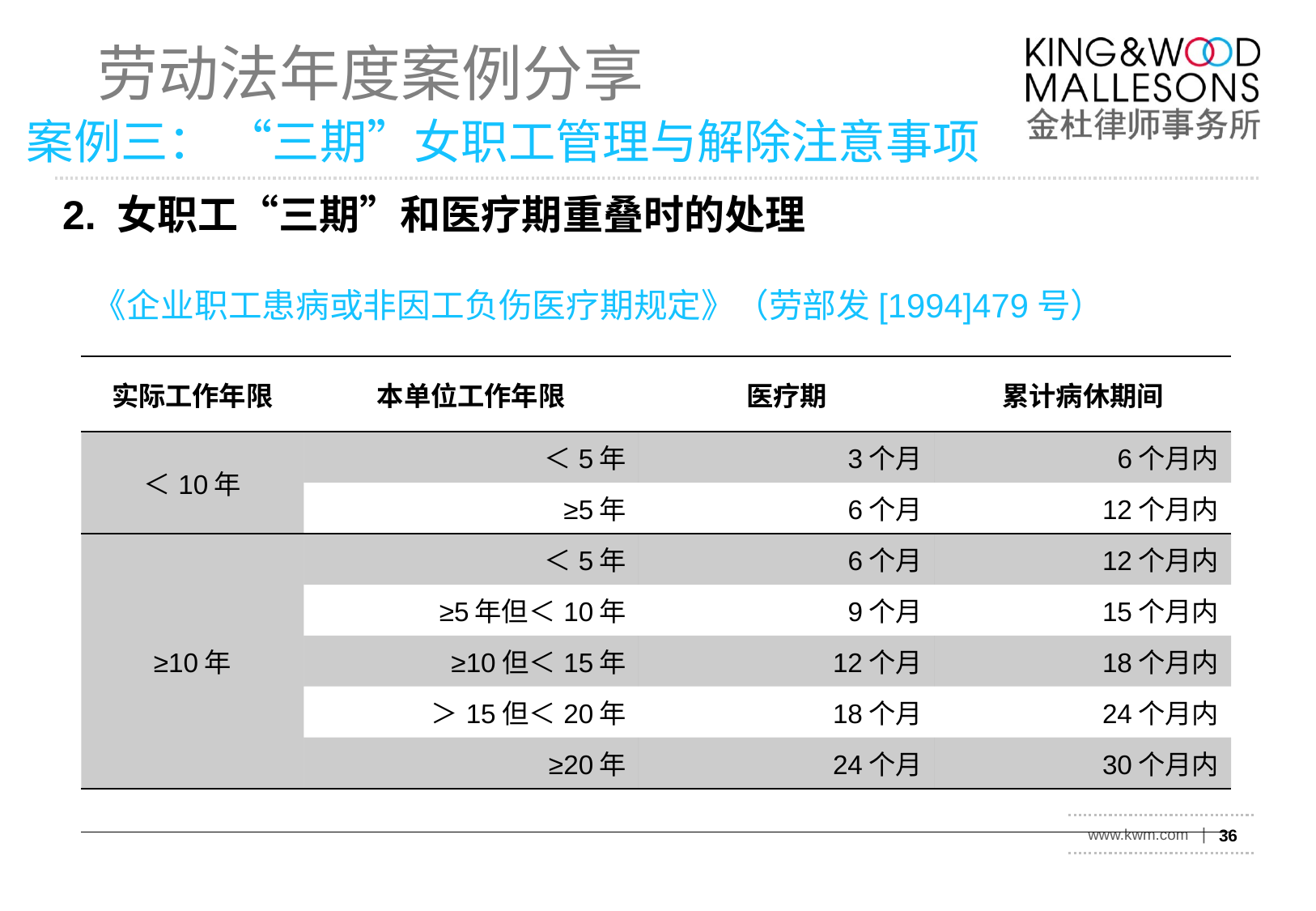

2. 女职工“三期”和医疗期重叠时的处理
《企业职工患病或非因工负伤医疗期规定》（劳部发[1994]479号）
| 实际工作年限 | 本单位工作年限 | 医疗期 | 累计病休期间 |
| --- | --- | --- | --- |
| ＜10年 | ＜5年 | 3个月 | 6个月内 |
|  | ≥5年 | 6个月 | 12个月内 |
| ≥10年 | ＜5年 | 6个月 | 12个月内 |
|  | ≥5年但＜10年 | 9个月 | 15个月内 |
|  | ≥10但＜15年 | 12个月 | 18个月内 |
|  | ＞15但＜20年 | 18个月 | 24个月内 |
|  | ≥20年 | 24个月 | 30个月内 |
|  |  |  |  |